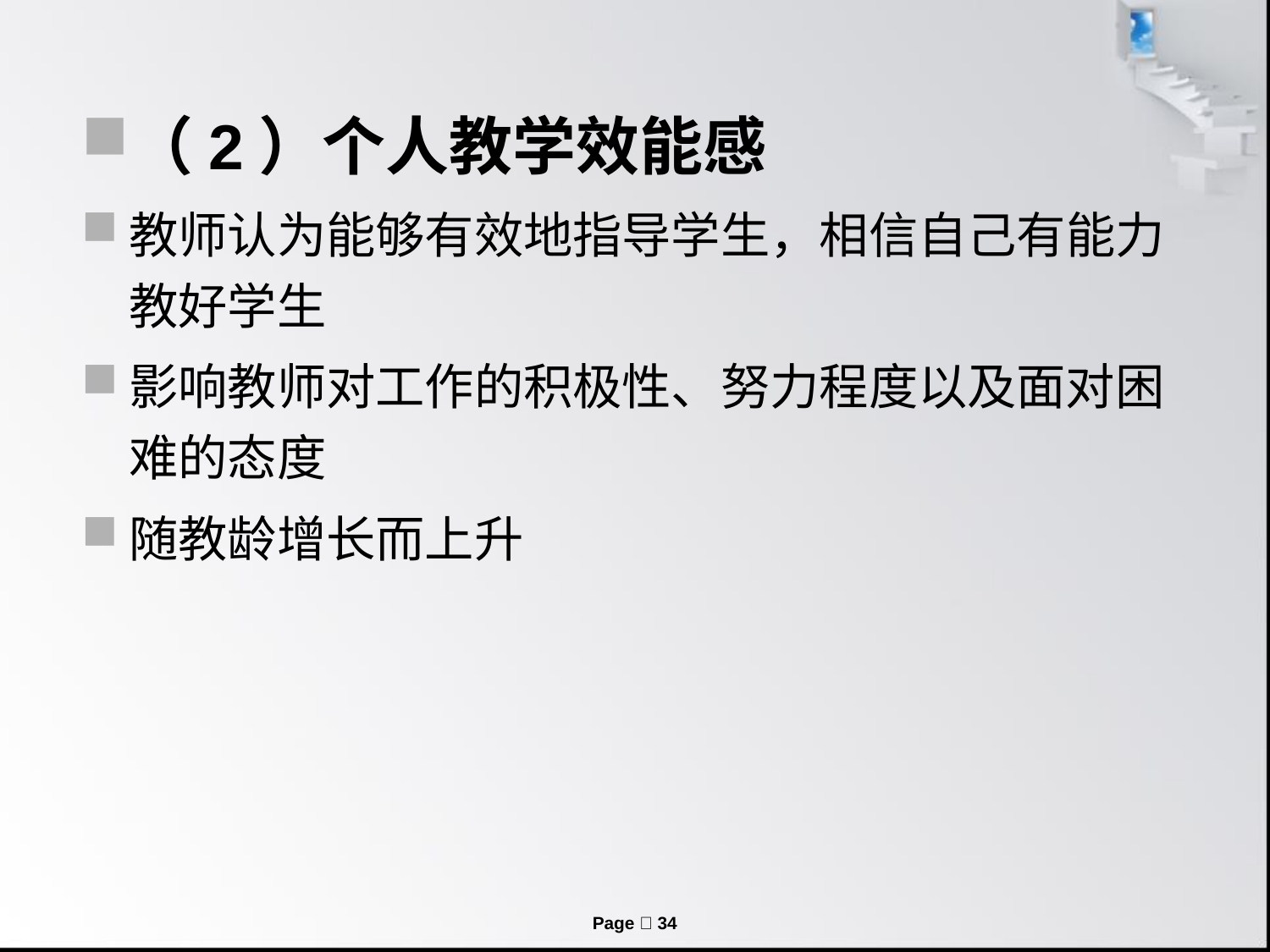

（2）个人教学效能感
教师认为能够有效地指导学生，相信自己有能力教好学生
影响教师对工作的积极性、努力程度以及面对困难的态度
随教龄增长而上升